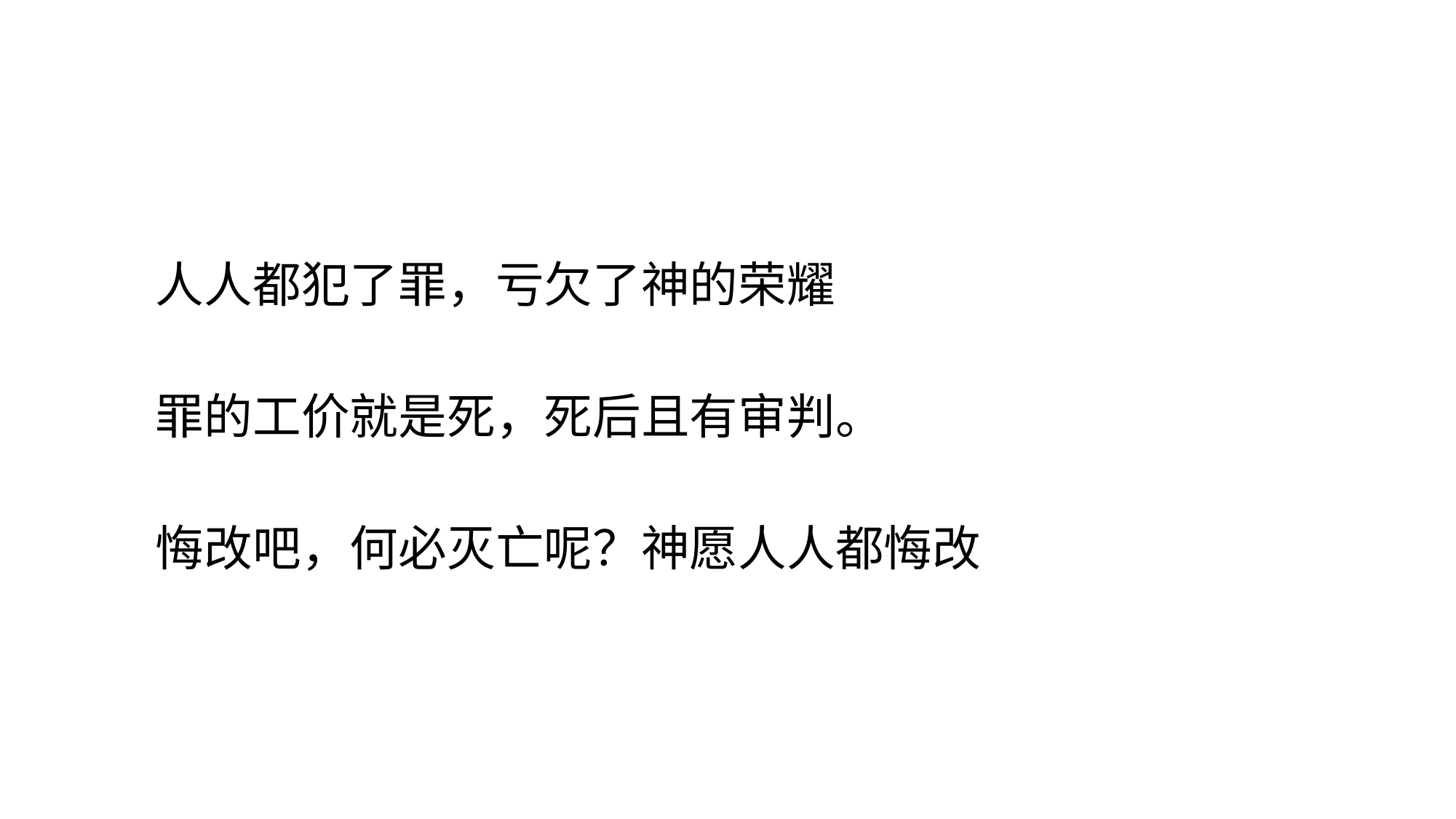

#
人人都犯了罪，亏欠了神的荣耀
罪的工价就是死，死后且有审判。
悔改吧，何必灭亡呢？神愿人人都悔改